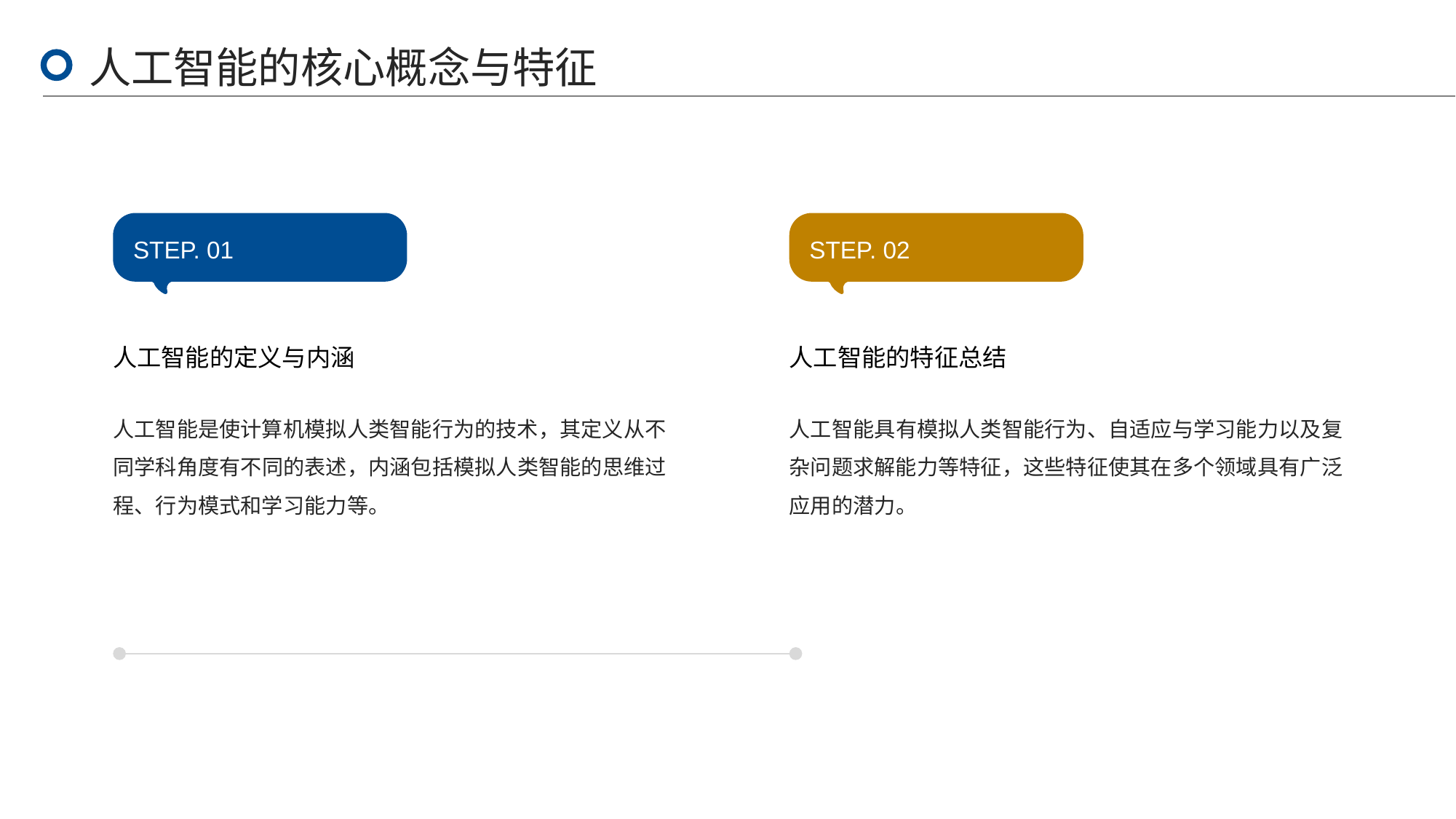

人工智能的核心概念与特征

STEP. 01
STEP. 02
人工智能的定义与内涵
人工智能的特征总结
人工智能是使计算机模拟人类智能行为的技术，其定义从不同学科角度有不同的表述，内涵包括模拟人类智能的思维过程、行为模式和学习能力等。
人工智能具有模拟人类智能行为、自适应与学习能力以及复杂问题求解能力等特征，这些特征使其在多个领域具有广泛应用的潜力。